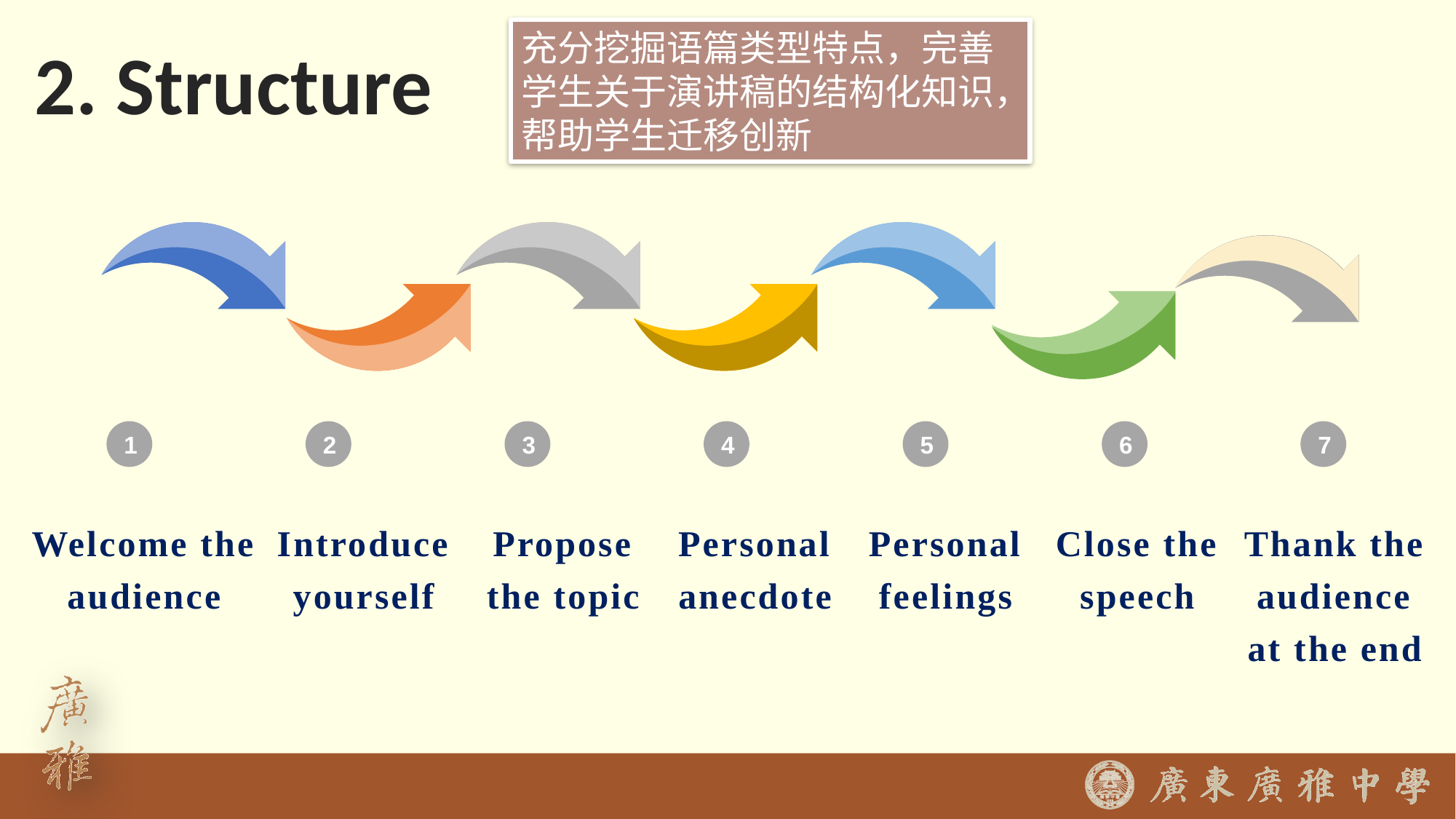

充分挖掘语篇类型特点，完善学生关于演讲稿的结构化知识，帮助学生迁移创新
2. Structure

1
2
3
4
5
6
7
Welcome the audience
Introduce yourself
Propose the topic
Personal anecdote
Personal feelings
Close the speech
Thank the audience at the end